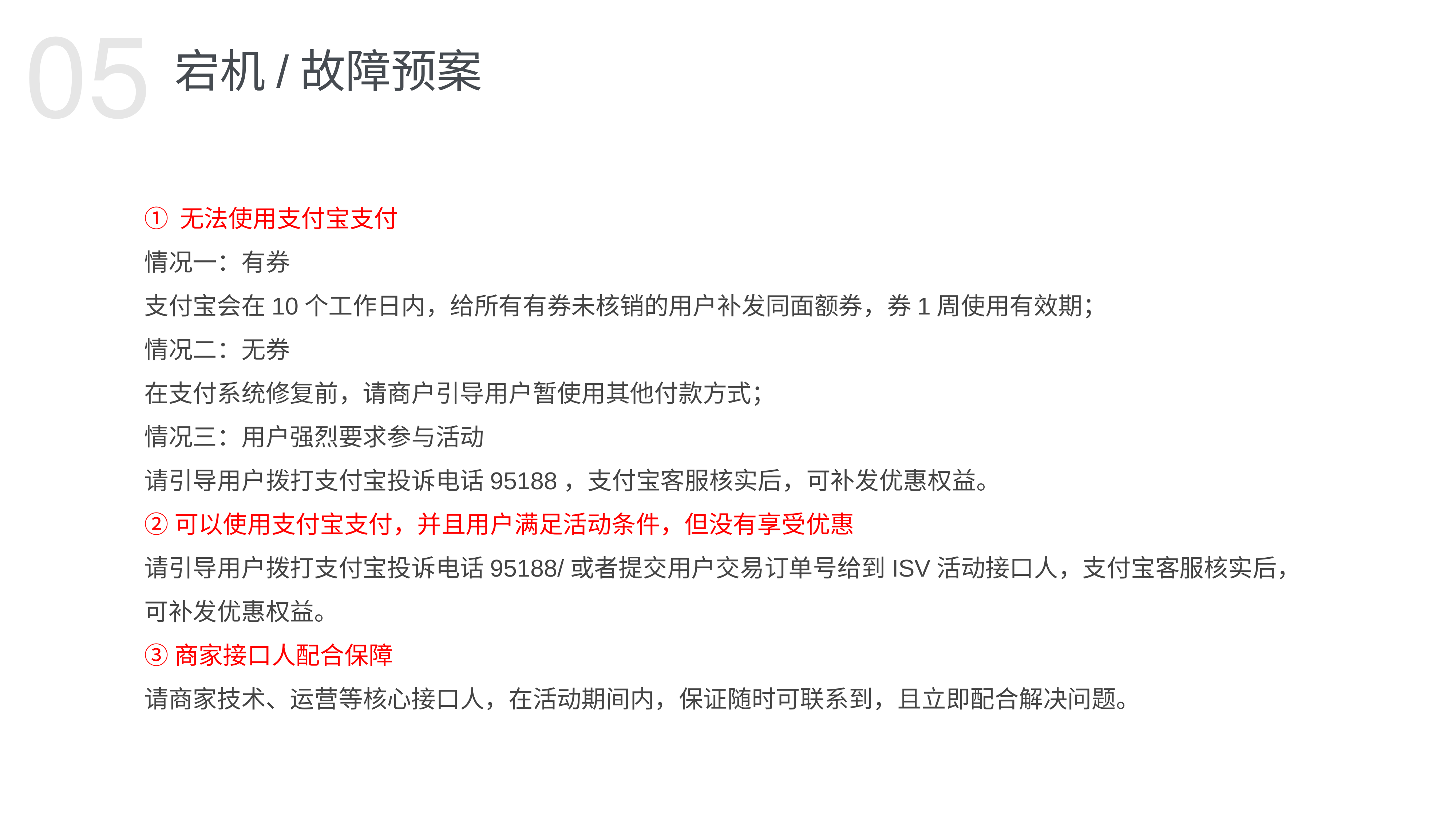

05
宕机/故障预案
① 无法使用支付宝支付
情况一：有券
支付宝会在10个工作日内，给所有有券未核销的用户补发同面额券，券1周使用有效期；
情况二：无券
在支付系统修复前，请商户引导用户暂使用其他付款方式；
情况三：用户强烈要求参与活动
请引导用户拨打支付宝投诉电话95188，支付宝客服核实后，可补发优惠权益。
②可以使用支付宝支付，并且用户满足活动条件，但没有享受优惠
请引导用户拨打支付宝投诉电话95188/或者提交用户交易订单号给到ISV活动接口人，支付宝客服核实后，可补发优惠权益。
③商家接口人配合保障
请商家技术、运营等核心接口人，在活动期间内，保证随时可联系到，且立即配合解决问题。